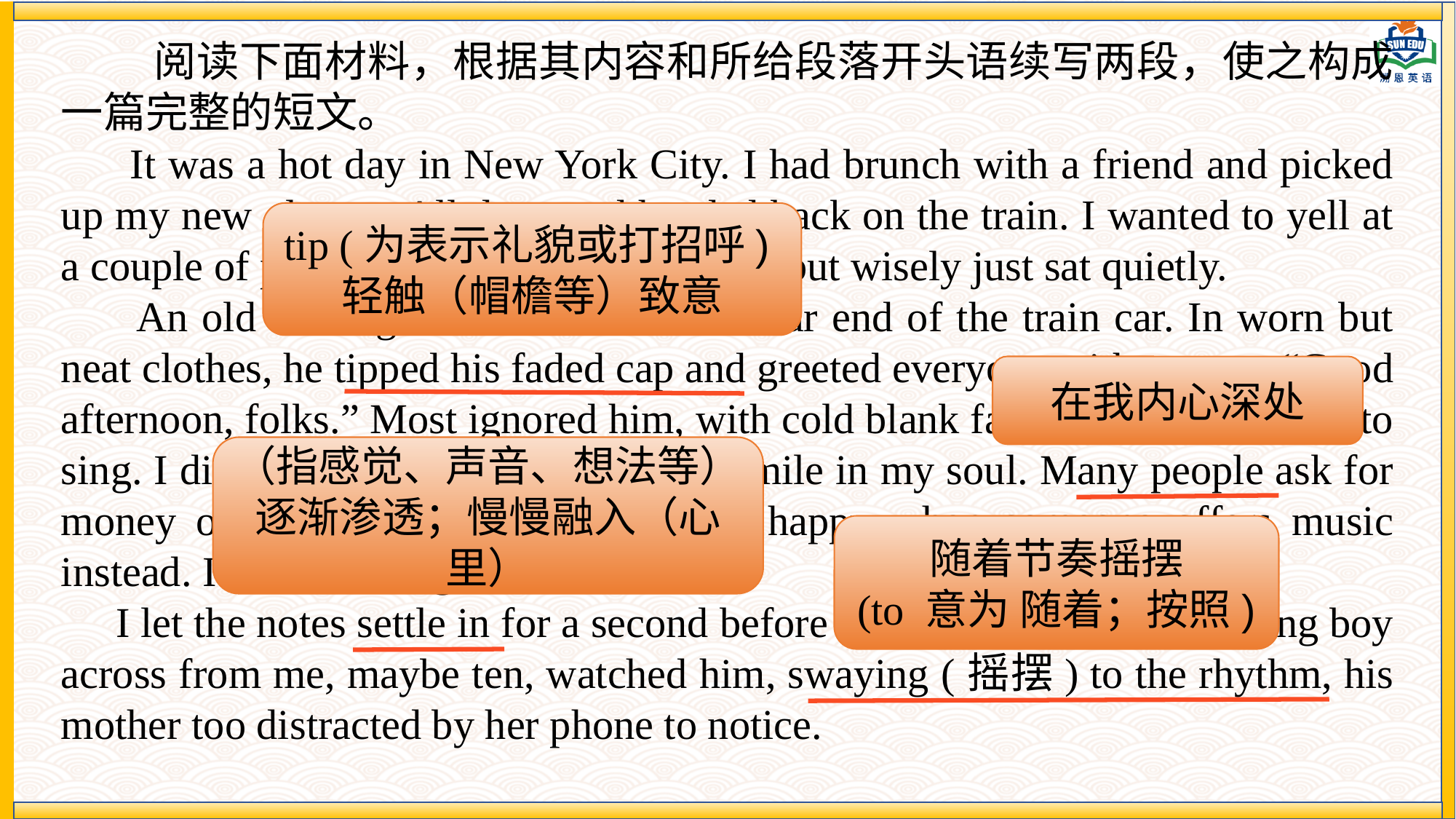

阅读下面材料，根据其内容和所给段落开头语续写两段，使之构成一篇完整的短文。
   It was a hot day in New York City. I had brunch with a friend and picked up my new glasses. All done and headed back on the train. I wanted to yell at a couple of people for their rude behavior, but wisely just sat quietly.
   An old black gentleman entered the far end of the train car. In worn but neat clothes, he tipped his faded cap and greeted everyone with a warm “Good afternoon, folks.” Most ignored him, with cold blank faces. Then, he started to sing. I didn’t turn my head, but I felt a smile in my soul. Many people ask for money on the train, but I always feel happy when someone offers music instead. It feels like a gift.
  I let the notes settle in for a second before my eyes wandered. A young boy across from me, maybe ten, watched him, swaying (摇摆) to the rhythm, his mother too distracted by her phone to notice.

tip (为表示礼貌或打招呼)轻触（帽檐等）致意
在我内心深处
（指感觉、声音、想法等）逐渐渗透；慢慢融入（心里）
随着节奏摇摆
(to 意为 随着；按照)